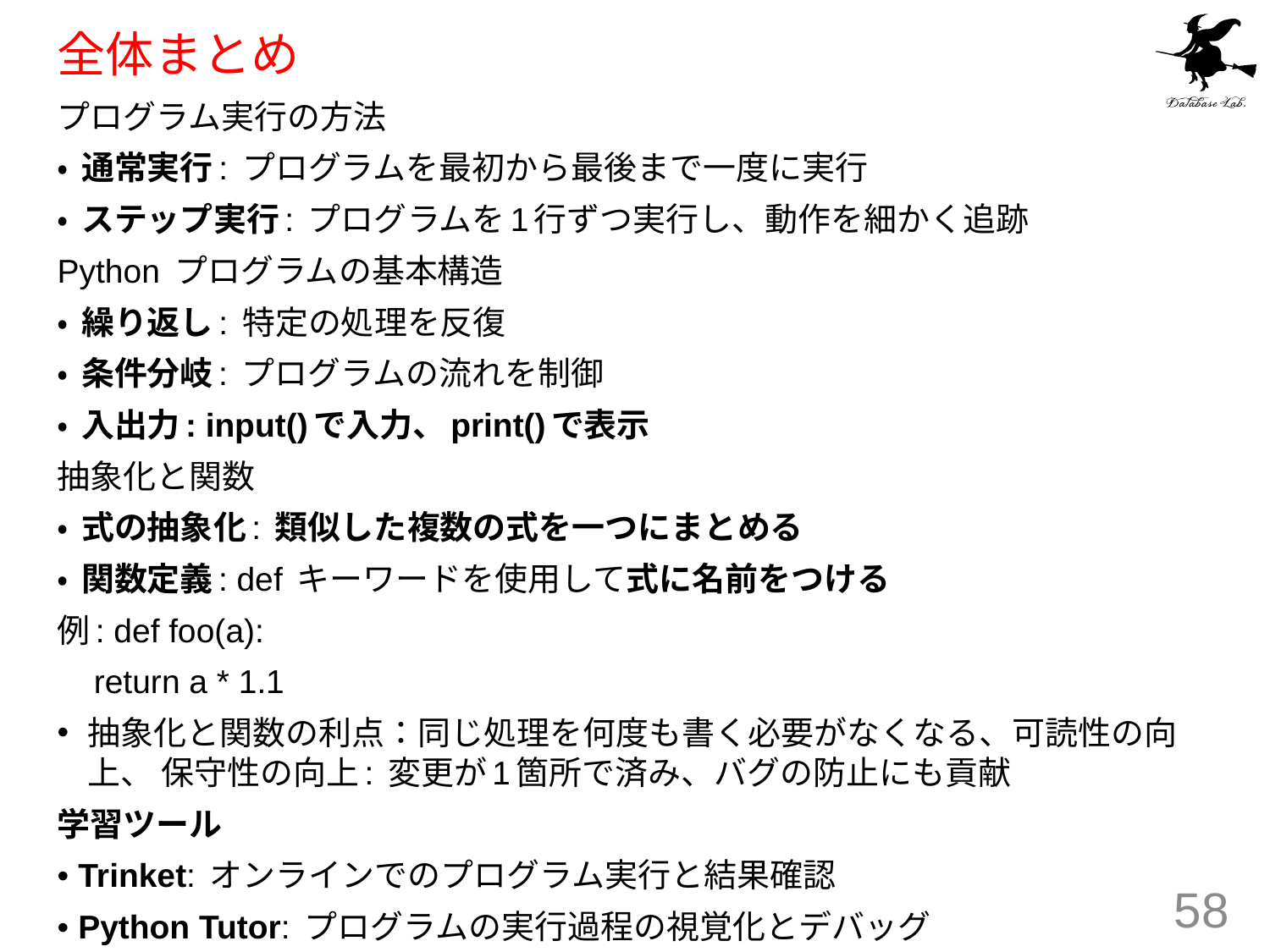

# 全体まとめ
プログラム実行の方法
• 通常実行: プログラムを最初から最後まで一度に実行
• ステップ実行: プログラムを1行ずつ実行し、動作を細かく追跡
Python プログラムの基本構造
• 繰り返し: 特定の処理を反復
• 条件分岐: プログラムの流れを制御
• 入出力: input()で入力、print()で表示
抽象化と関数
• 式の抽象化: 類似した複数の式を一つにまとめる
• 関数定義: def キーワードを使用して式に名前をつける
例: def foo(a):
    return a * 1.1
抽象化と関数の利点：同じ処理を何度も書く必要がなくなる、可読性の向上、 保守性の向上: 変更が1箇所で済み、バグの防止にも貢献
学習ツール
• Trinket: オンラインでのプログラム実行と結果確認
• Python Tutor: プログラムの実行過程の視覚化とデバッグ
58